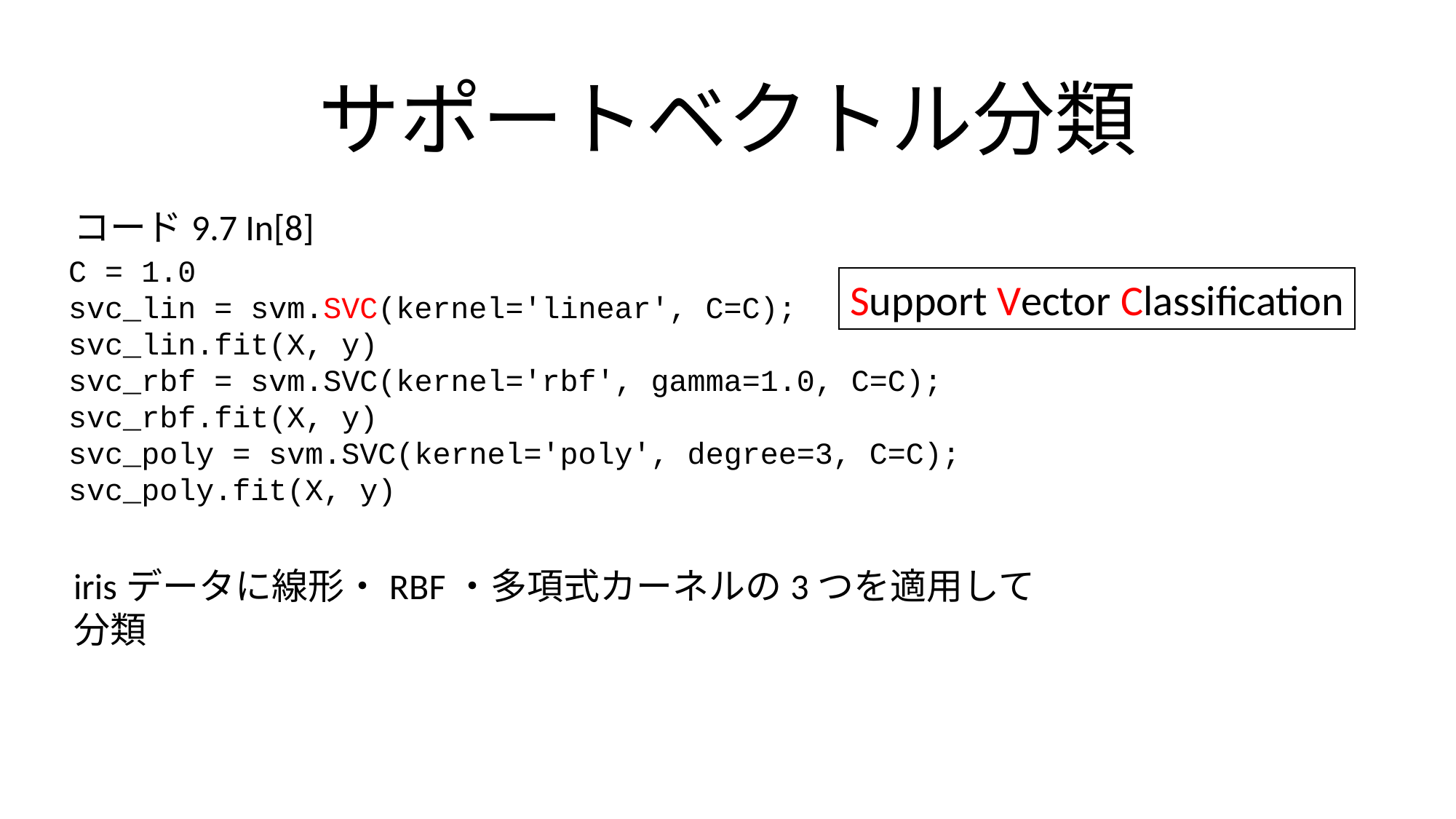

# サポートベクトル分類
コード9.7 In[8]
C = 1.0
svc_lin = svm.SVC(kernel='linear', C=C);  svc_lin.fit(X, y)
svc_rbf = svm.SVC(kernel='rbf', gamma=1.0, C=C); svc_rbf.fit(X, y)
svc_poly = svm.SVC(kernel='poly', degree=3, C=C); svc_poly.fit(X, y)
Support Vector Classification
irisデータに線形・RBF・多項式カーネルの3つを適用して分類